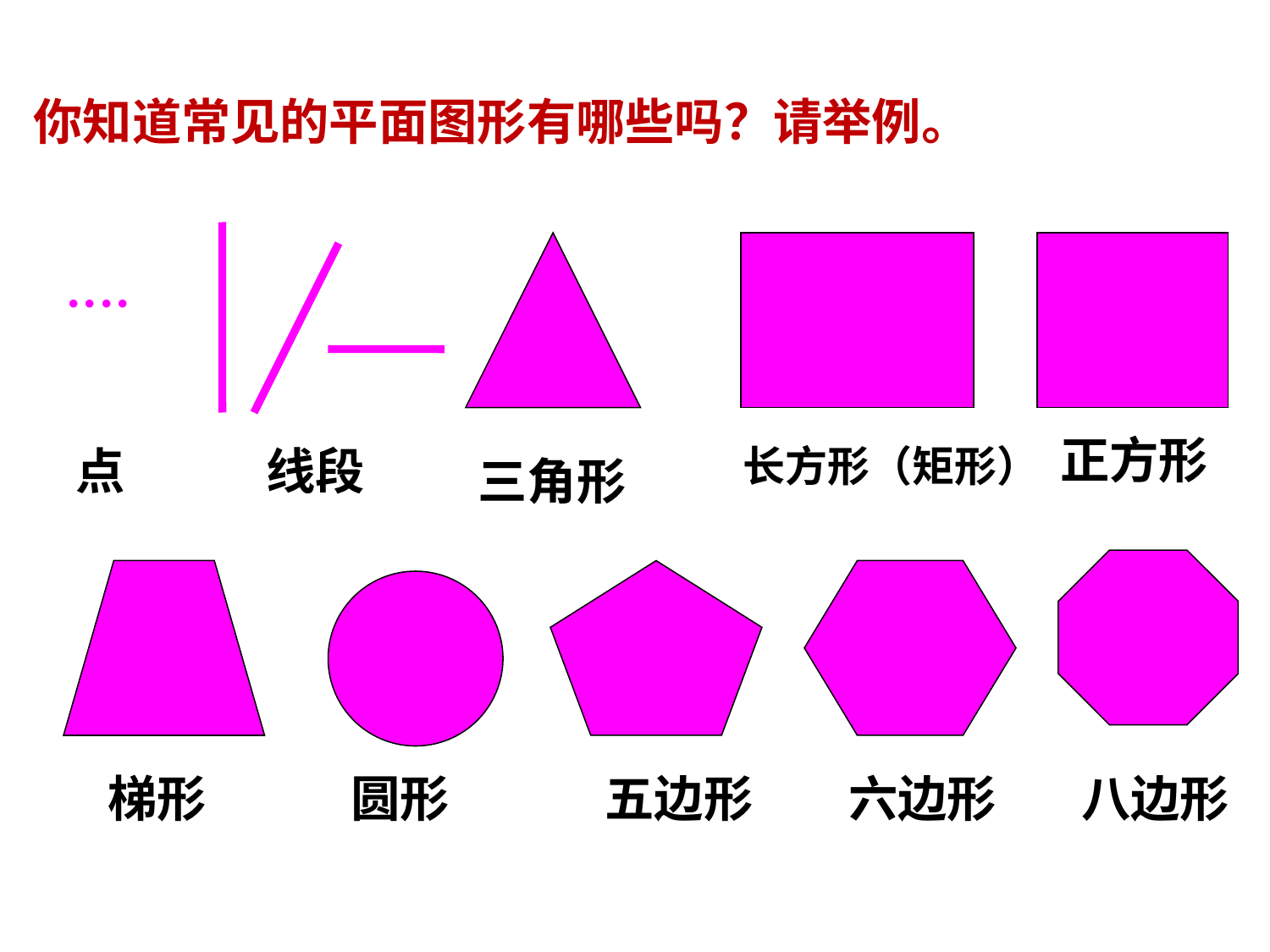

你知道常见的平面图形有哪些吗？请举例。

····

正方形
点
线段
长方形（矩形）
三角形

梯形
圆形
五边形
六边形
八边形